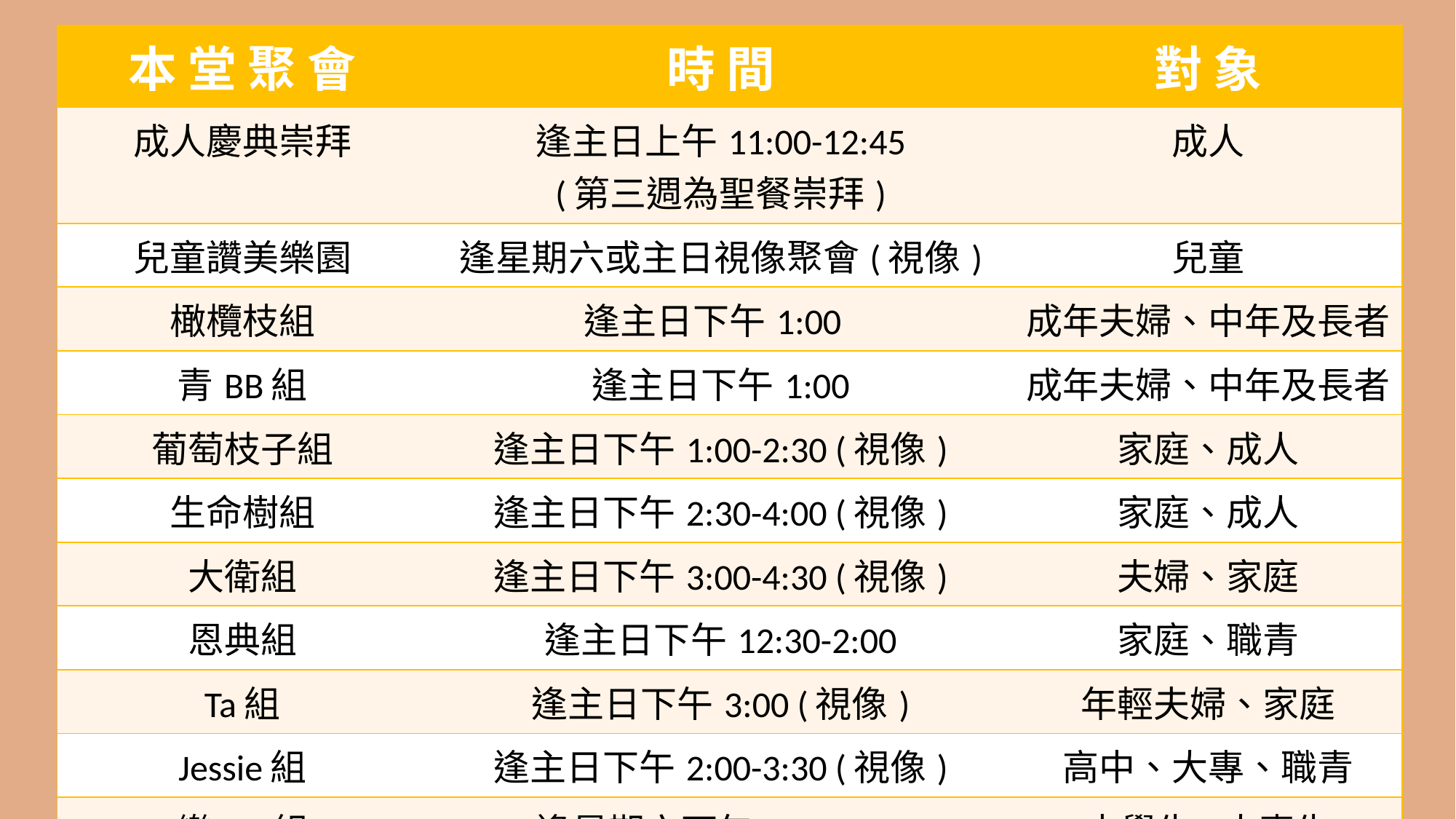

| 本 堂 聚 會 | 時 間 | 對 象 |
| --- | --- | --- |
| 成人慶典崇拜 | 逢主日上午11:00-12:45 (第三週為聖餐崇拜) | 成人 |
| 兒童讚美樂園 | 逢星期六或主日視像聚會(視像) | 兒童 |
| 橄欖枝組 | 逢主日下午1:00 | 成年夫婦、中年及長者 |
| 青BB組 | 逢主日下午1:00 | 成年夫婦、中年及長者 |
| 葡萄枝子組 | 逢主日下午1:00-2:30 (視像) | 家庭、成人 |
| 生命樹組 | 逢主日下午2:30-4:00 (視像) | 家庭、成人 |
| 大衛組 | 逢主日下午3:00-4:30 (視像) | 夫婦、家庭 |
| 恩典組 | 逢主日下午12:30-2:00 | 家庭、職青 |
| Ta組 | 逢主日下午3:00 (視像) | 年輕夫婦、家庭 |
| Jessie組 | 逢主日下午2:00-3:30 (視像) | 高中、大專、職青 |
| 樂Go組 | 逢星期六下午2:00-4:00 | 中學生-大專生 |